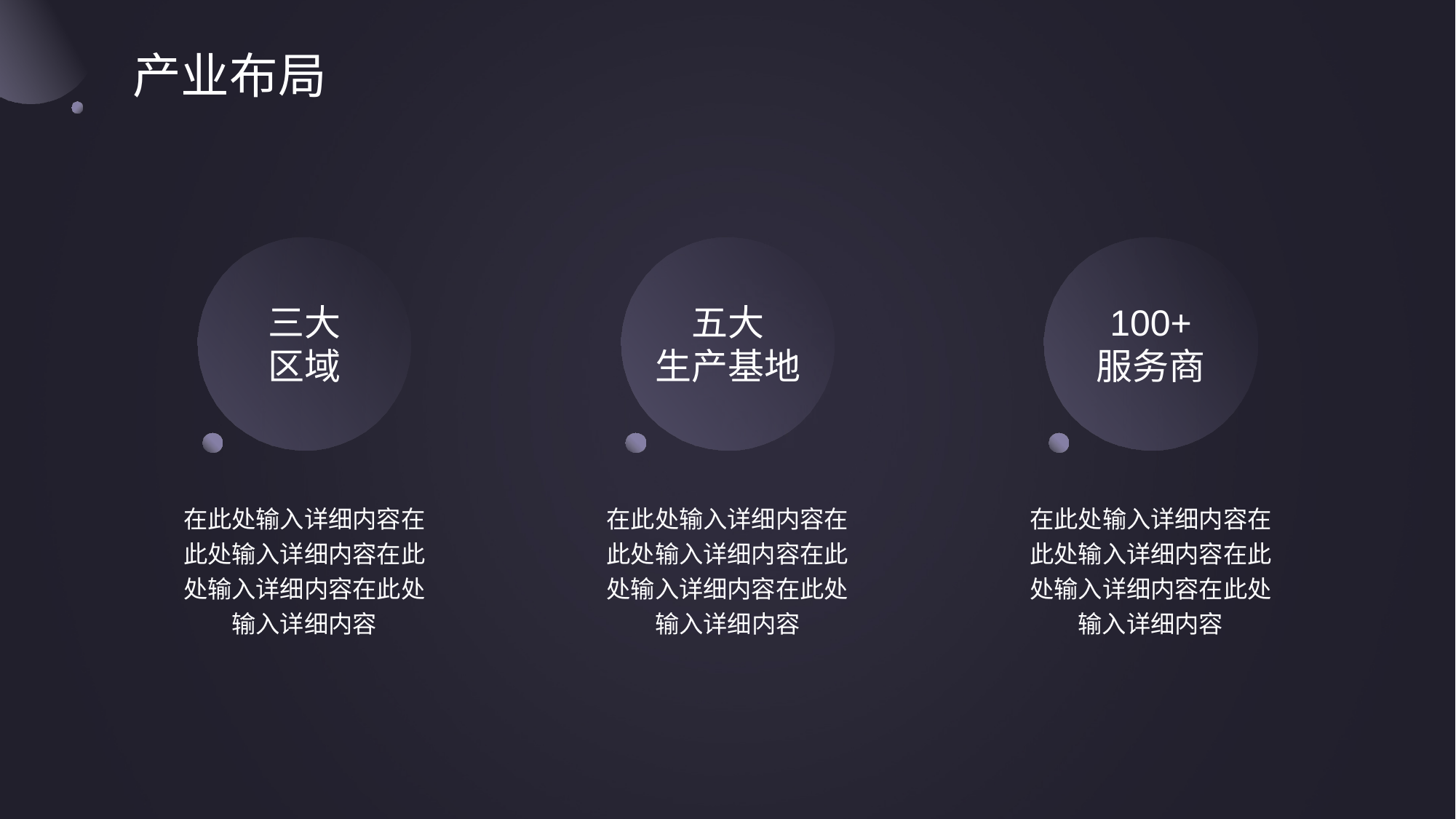

# 产业布局

三大
区域
五大
生产基地
100+
服务商

在此处输入详细内容在此处输入详细内容在此处输入详细内容在此处输入详细内容
在此处输入详细内容在此处输入详细内容在此处输入详细内容在此处输入详细内容
在此处输入详细内容在此处输入详细内容在此处输入详细内容在此处输入详细内容